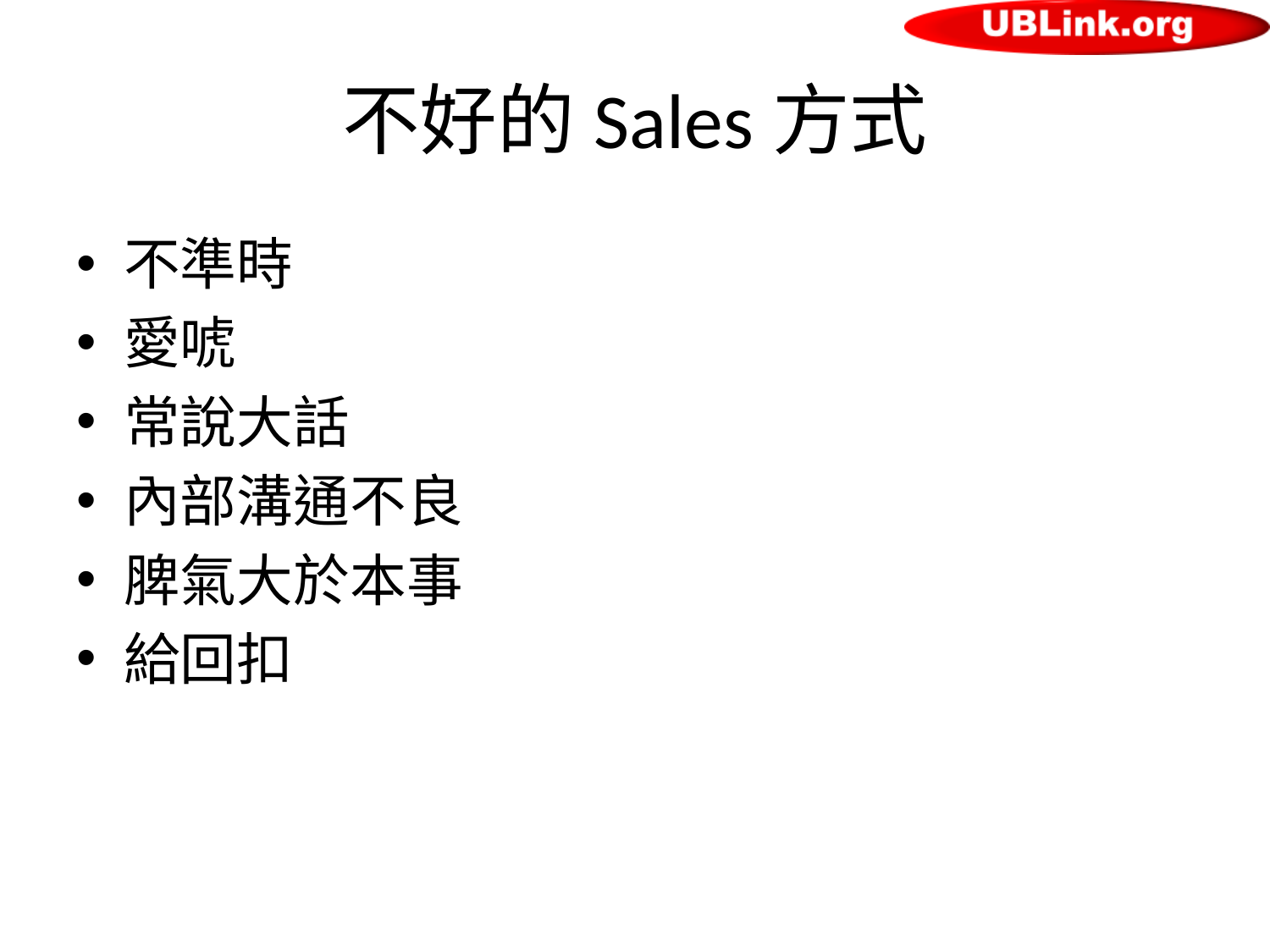

# 不好的Sales方式
不準時
愛唬
常說大話
內部溝通不良
脾氣大於本事
給回扣